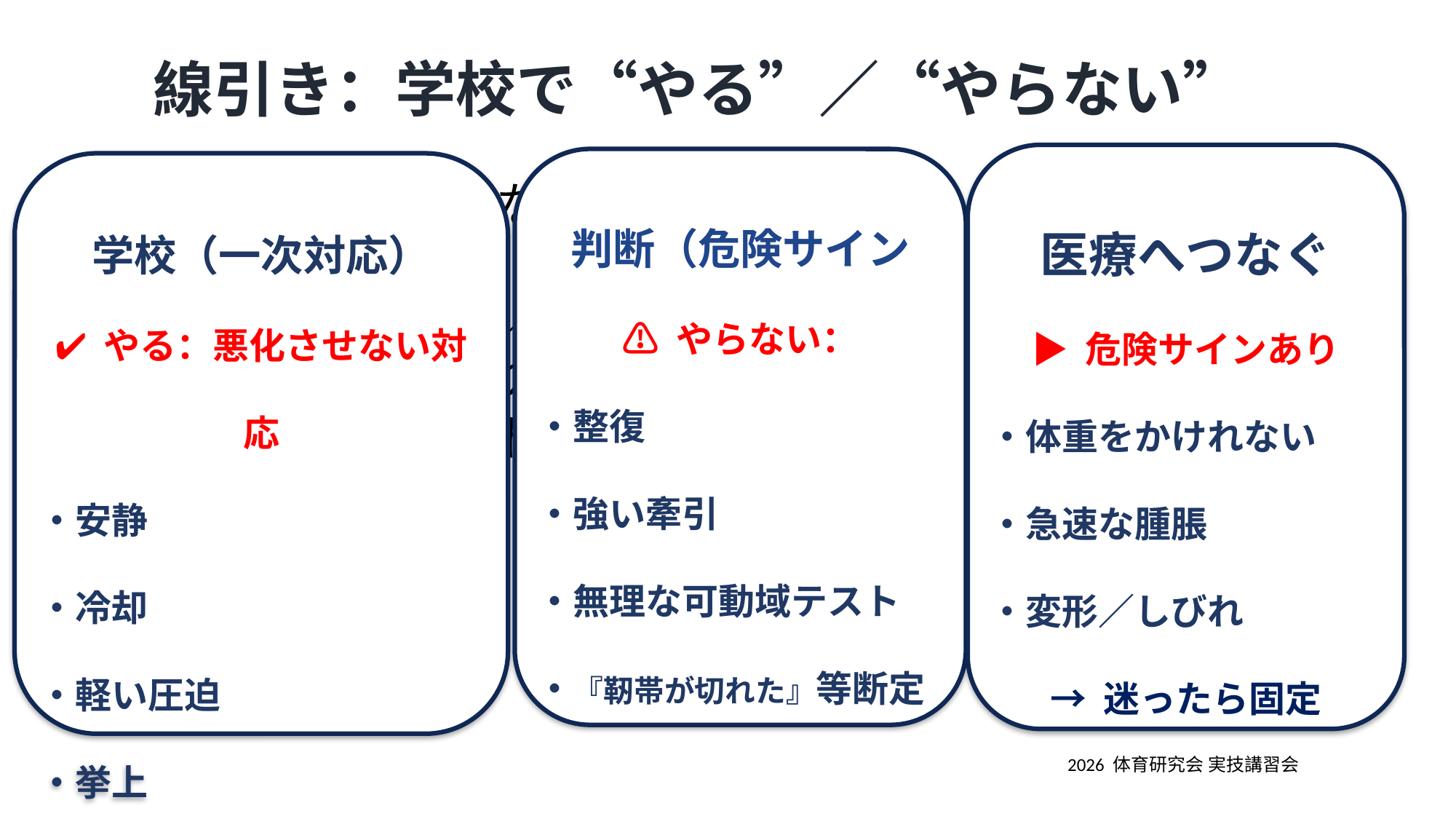

線引き：学校で“やる”／“やらない”
医療へつなぐ
▶ 危険サインあり
・体重をかけれない
・急速な腫脹
・変形／しびれ
→ 迷ったら固定
判断（危険サイン
⚠ やらない：
・整復
・強い牽引
・無理な可動域テスト
・『靭帯が切れた』等断定

学校（一次対応）
✔ やる：悪化させない対応
・安静
・冷却
・軽い圧迫
・挙上
• やる：悪化させない一次対応（安静・冷却・軽い圧迫・挙上）
• やらない：整復／強い牽引／無理な可動域テスト
• やらない：診断の断定（例「靭帯が切れてます」）
• 危険サインがあれば固定して医療へつなぐ
2026 体育研究会 実技講習会